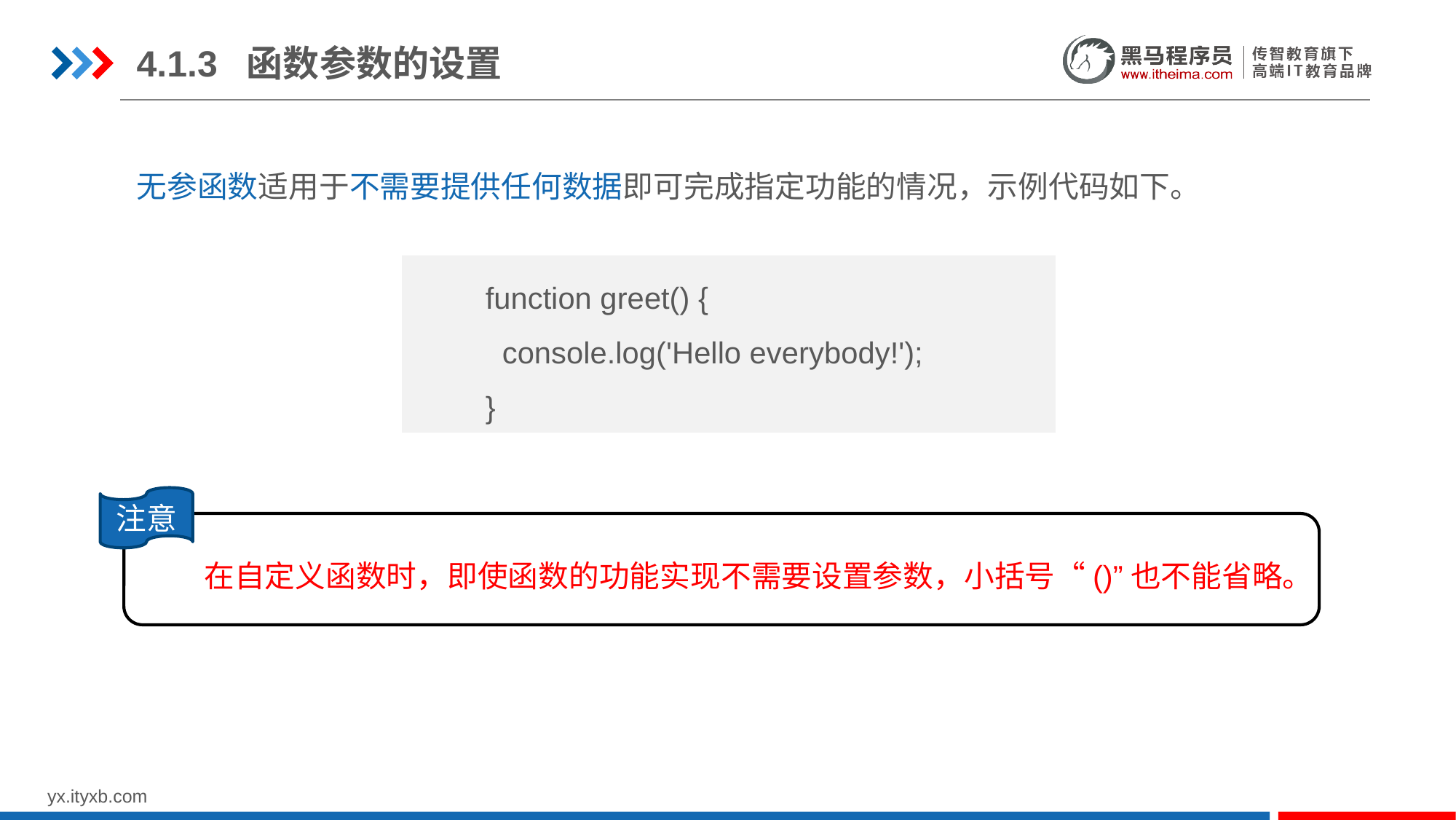

4.1.3  函数参数的设置
无参函数适用于不需要提供任何数据即可完成指定功能的情况，示例代码如下。
function greet() {
  console.log('Hello everybody!');
}

注意

在自定义函数时，即使函数的功能实现不需要设置参数，小括号“()”也不能省略。